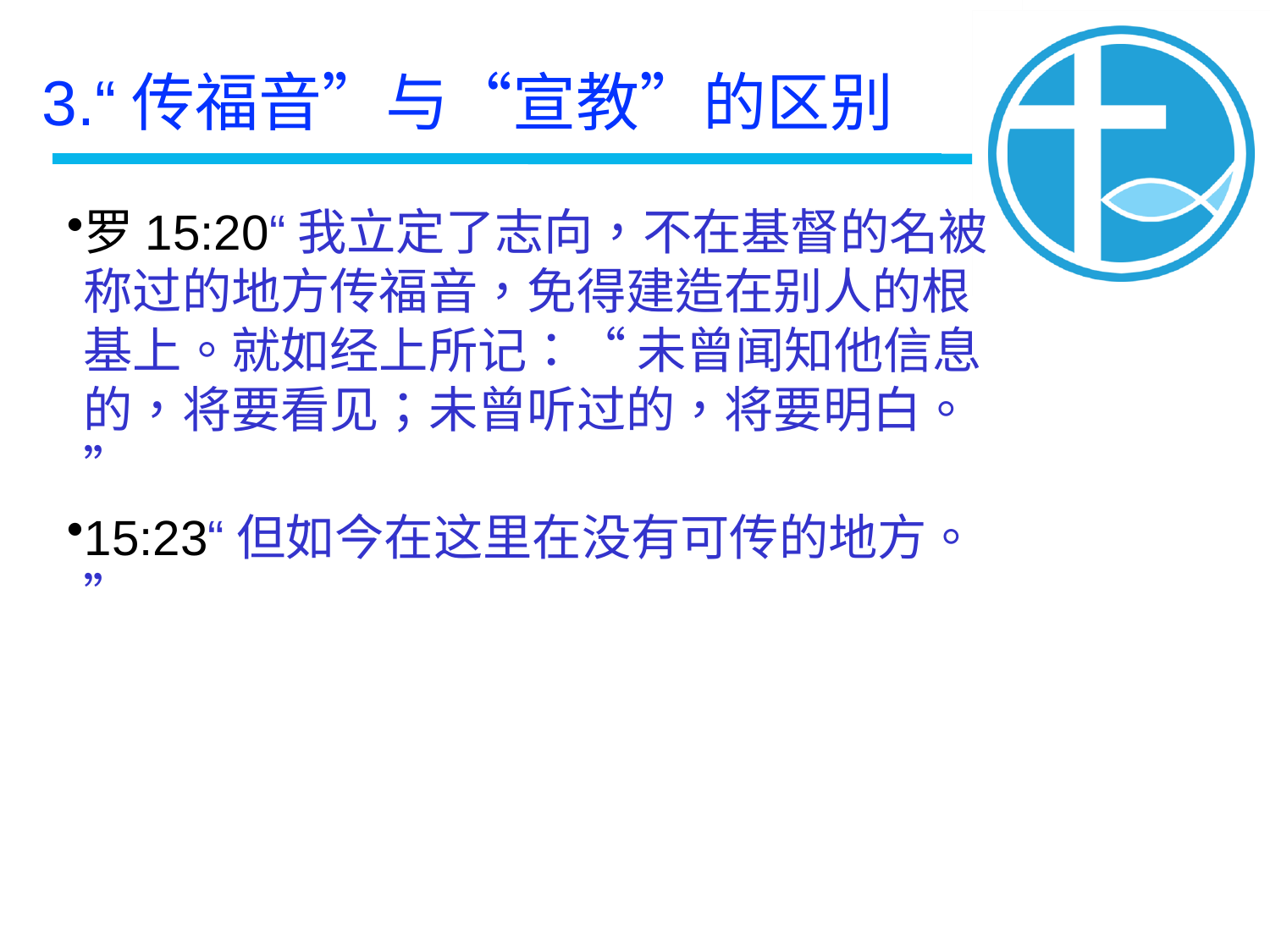

3.“传福音”与“宣教”的区别
罗15:20“我立定了志向，不在基督的名被称过的地方传福音，免得建造在别人的根基上。就如经上所记：“ 未曾闻知他信息的，将要看见；未曾听过的，将要明白。”
15:23“但如今在这里在没有可传的地方。”